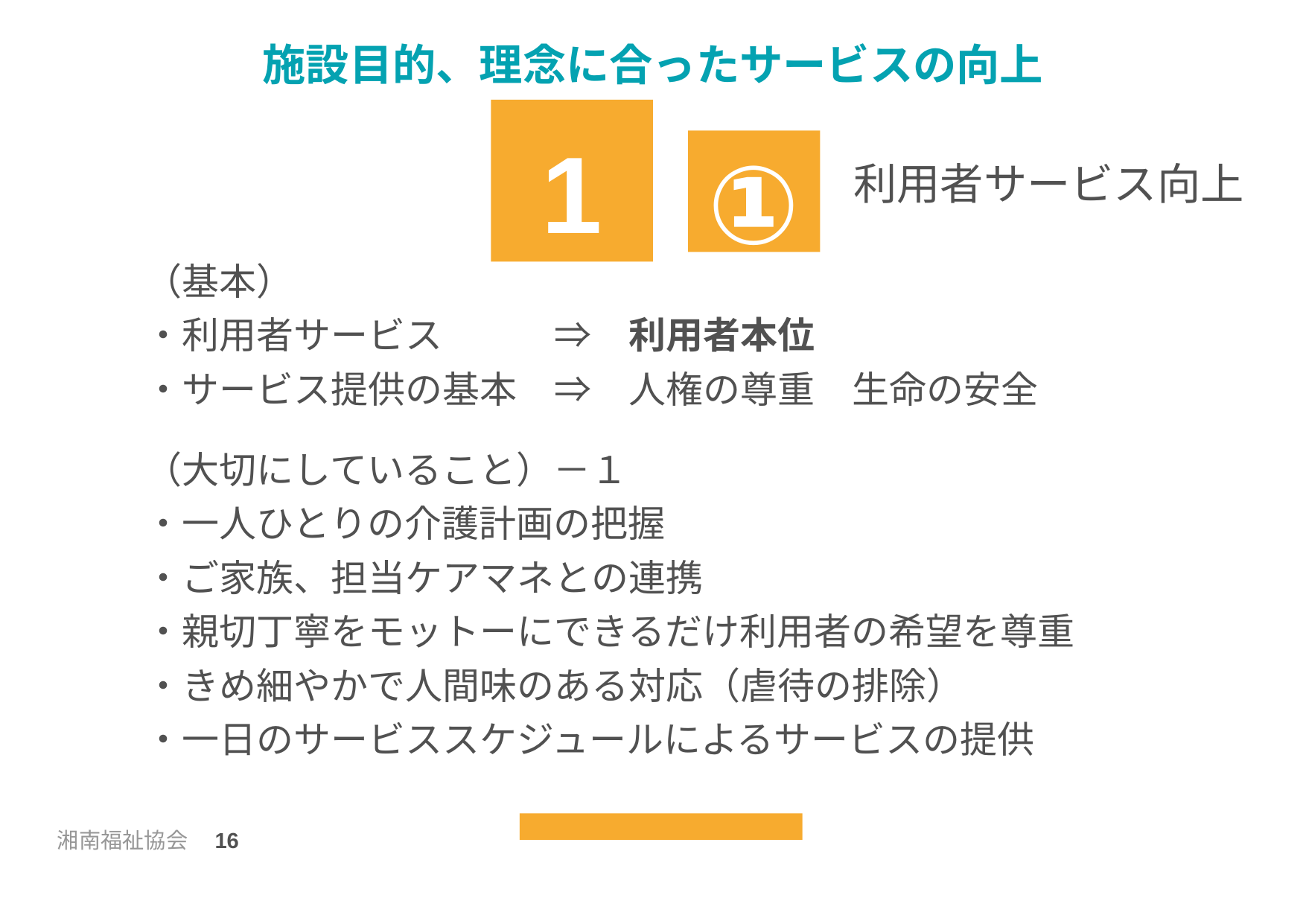

# 施設目的、理念に合ったサービスの向上
1
①
利用者サービス向上
（基本）
・利用者サービス　　　⇒　利用者本位
・サービス提供の基本　⇒　人権の尊重　生命の安全
（大切にしていること）－１
・一人ひとりの介護計画の把握
・ご家族、担当ケアマネとの連携
・親切丁寧をモットーにできるだけ利用者の希望を尊重
・きめ細やかで人間味のある対応（虐待の排除）
・一日のサービススケジュールによるサービスの提供

湘南福祉協会　16